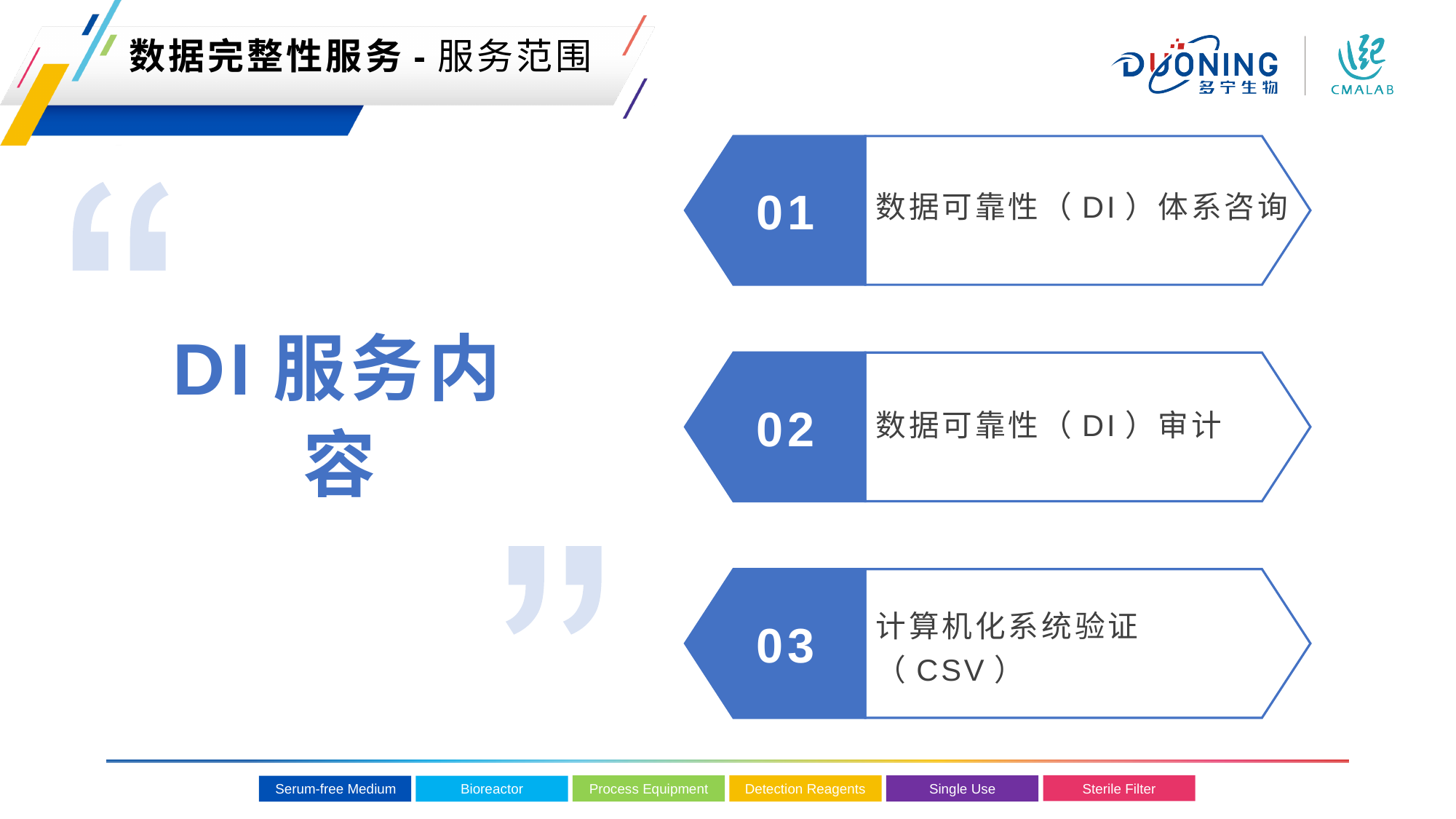

数据完整性服务-服务范围

数据可靠性（DI）体系咨询
01

DI服务内容

数据可靠性（DI）审计
02

计算机化系统验证（CSV）
03